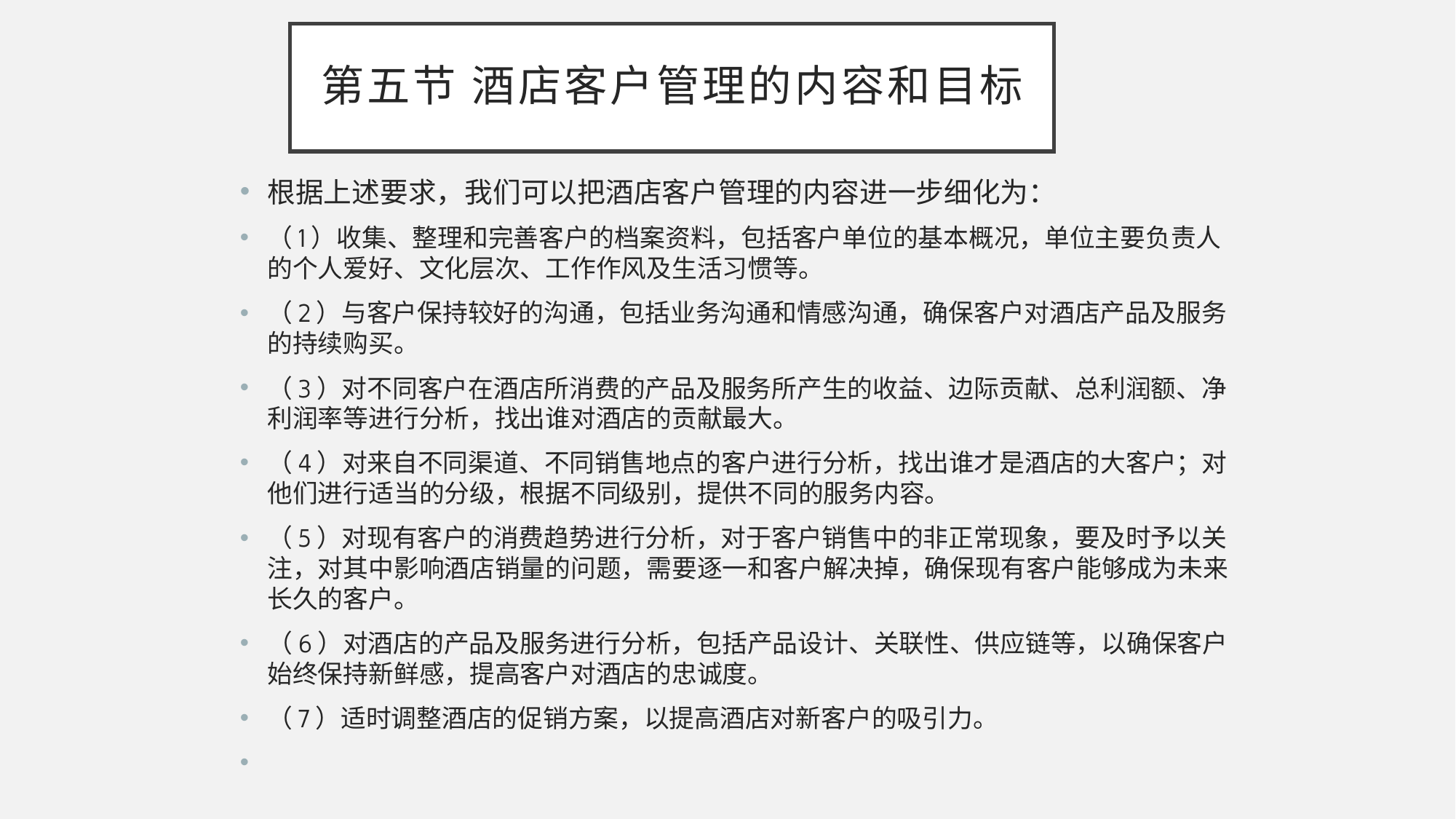

# 第五节 酒店客户管理的内容和目标
根据上述要求，我们可以把酒店客户管理的内容进一步细化为：
（1）收集、整理和完善客户的档案资料，包括客户单位的基本概况，单位主要负责人的个人爱好、文化层次、工作作风及生活习惯等。
（2）与客户保持较好的沟通，包括业务沟通和情感沟通，确保客户对酒店产品及服务的持续购买。
（3）对不同客户在酒店所消费的产品及服务所产生的收益、边际贡献、总利润额、净利润率等进行分析，找出谁对酒店的贡献最大。
（4）对来自不同渠道、不同销售地点的客户进行分析，找出谁才是酒店的大客户；对他们进行适当的分级，根据不同级别，提供不同的服务内容。
（5）对现有客户的消费趋势进行分析，对于客户销售中的非正常现象，要及时予以关注，对其中影响酒店销量的问题，需要逐一和客户解决掉，确保现有客户能够成为未来长久的客户。
（6）对酒店的产品及服务进行分析，包括产品设计、关联性、供应链等，以确保客户始终保持新鲜感，提高客户对酒店的忠诚度。
（7）适时调整酒店的促销方案，以提高酒店对新客户的吸引力。